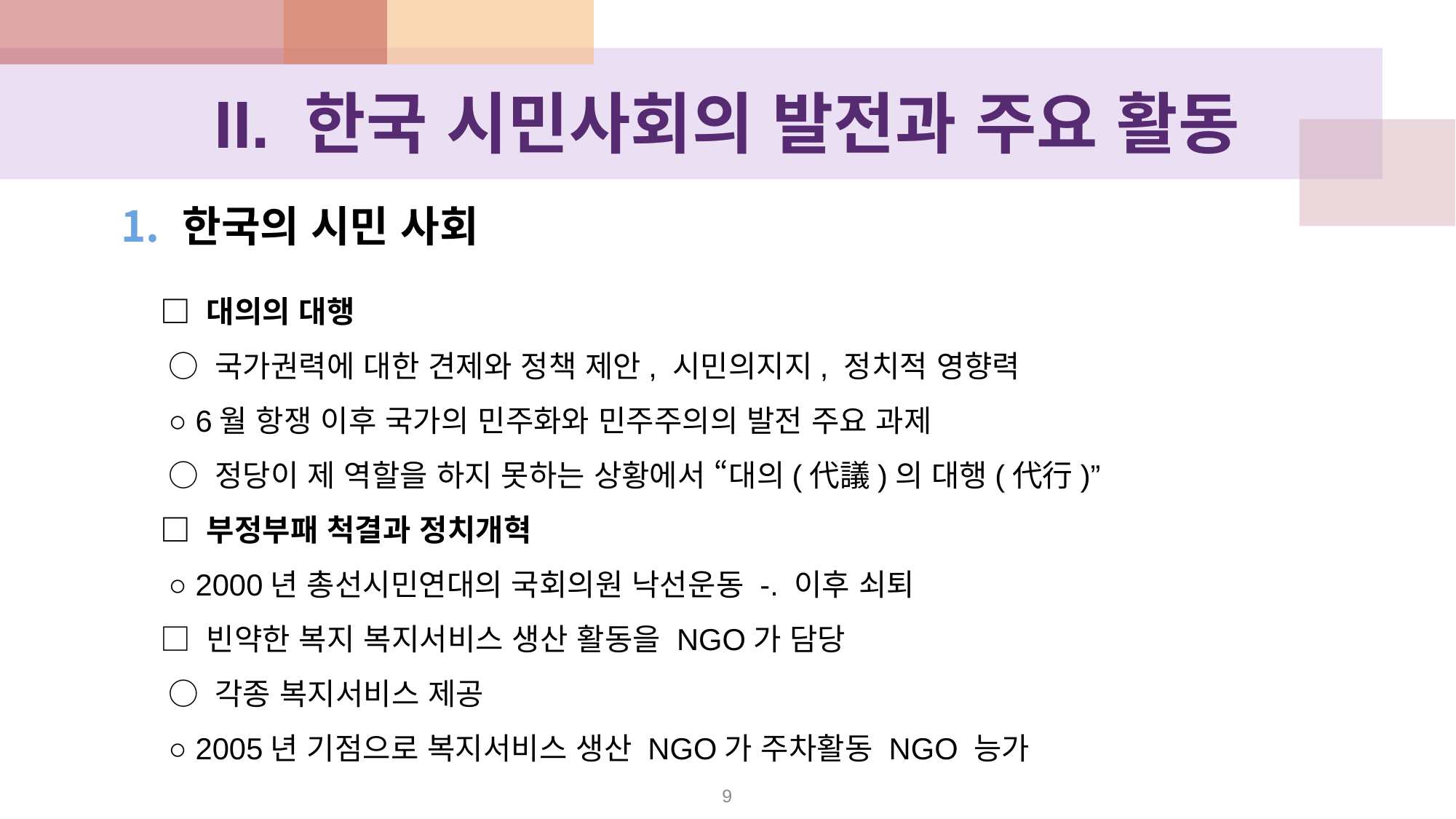

# II. 한국 시민사회의 발전과 주요 활동
한국의 시민 사회
□ 대의의 대행
 ○ 국가권력에 대한 견제와 정책 제안, 시민의지지, 정치적 영향력
 ○ 6월 항쟁 이후 국가의 민주화와 민주주의의 발전 주요 과제
 ○ 정당이 제 역할을 하지 못하는 상황에서 “대의(代議)의 대행(代行)”
□ 부정부패 척결과 정치개혁
 ○ 2000년 총선시민연대의 국회의원 낙선운동 -. 이후 쇠퇴
□ 빈약한 복지 복지서비스 생산 활동을 NGO가 담당
 ○ 각종 복지서비스 제공
 ○ 2005년 기점으로 복지서비스 생산 NGO가 주차활동 NGO 능가
9